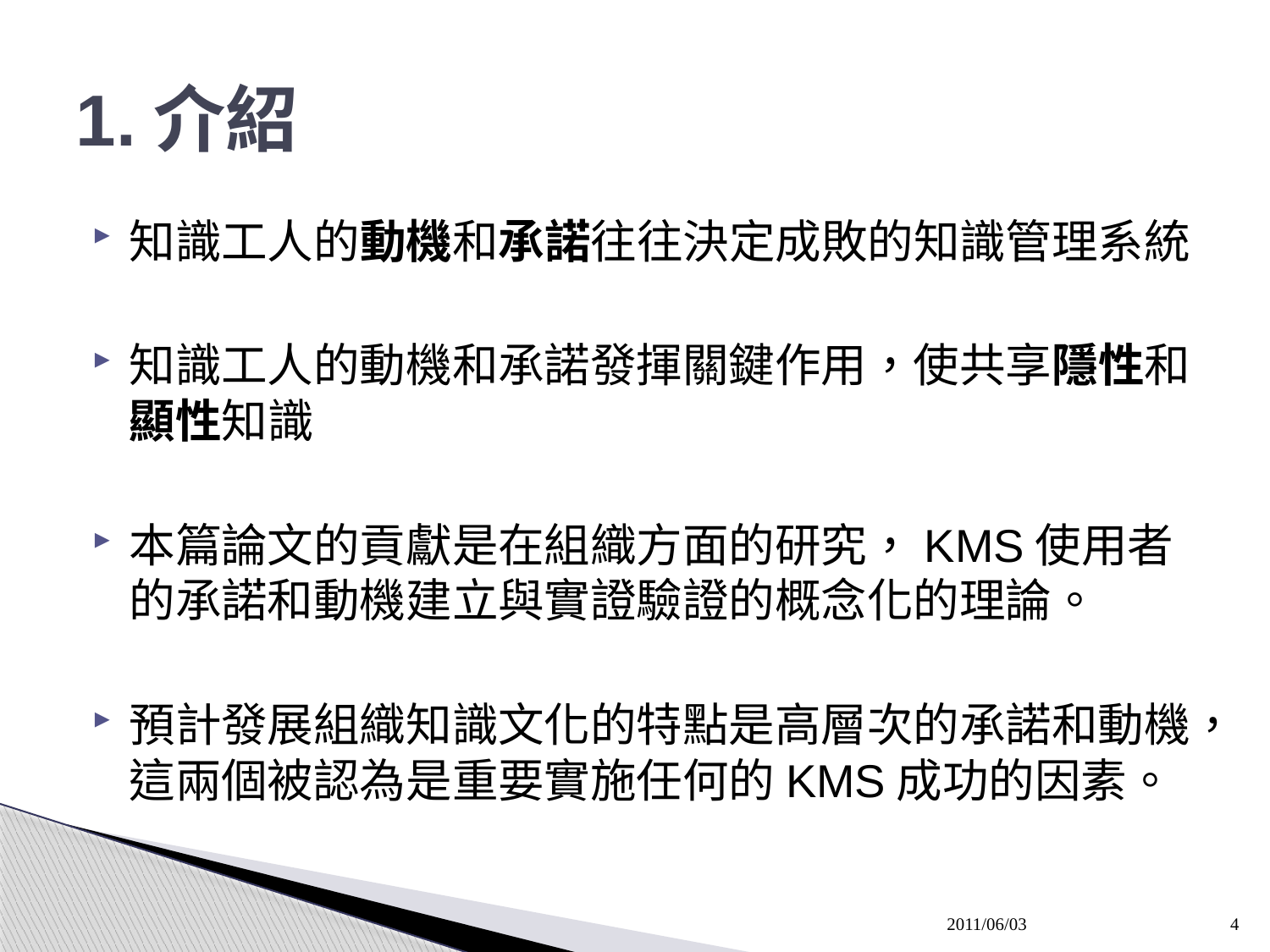

# 1.介紹
知識工人的動機和承諾往往決定成敗的知識管理系統

知識工人的動機和承諾發揮關鍵作用，使共享隱性和顯性知識

本篇論文的貢獻是在組織方面的研究，KMS使用者的承諾和動機建立與實證驗證的概念化的理論。

預計發展組織知識文化的特點是高層次的承諾和動機，這兩個被認為是重要實施任何的KMS成功的因素。
2011/06/03
4